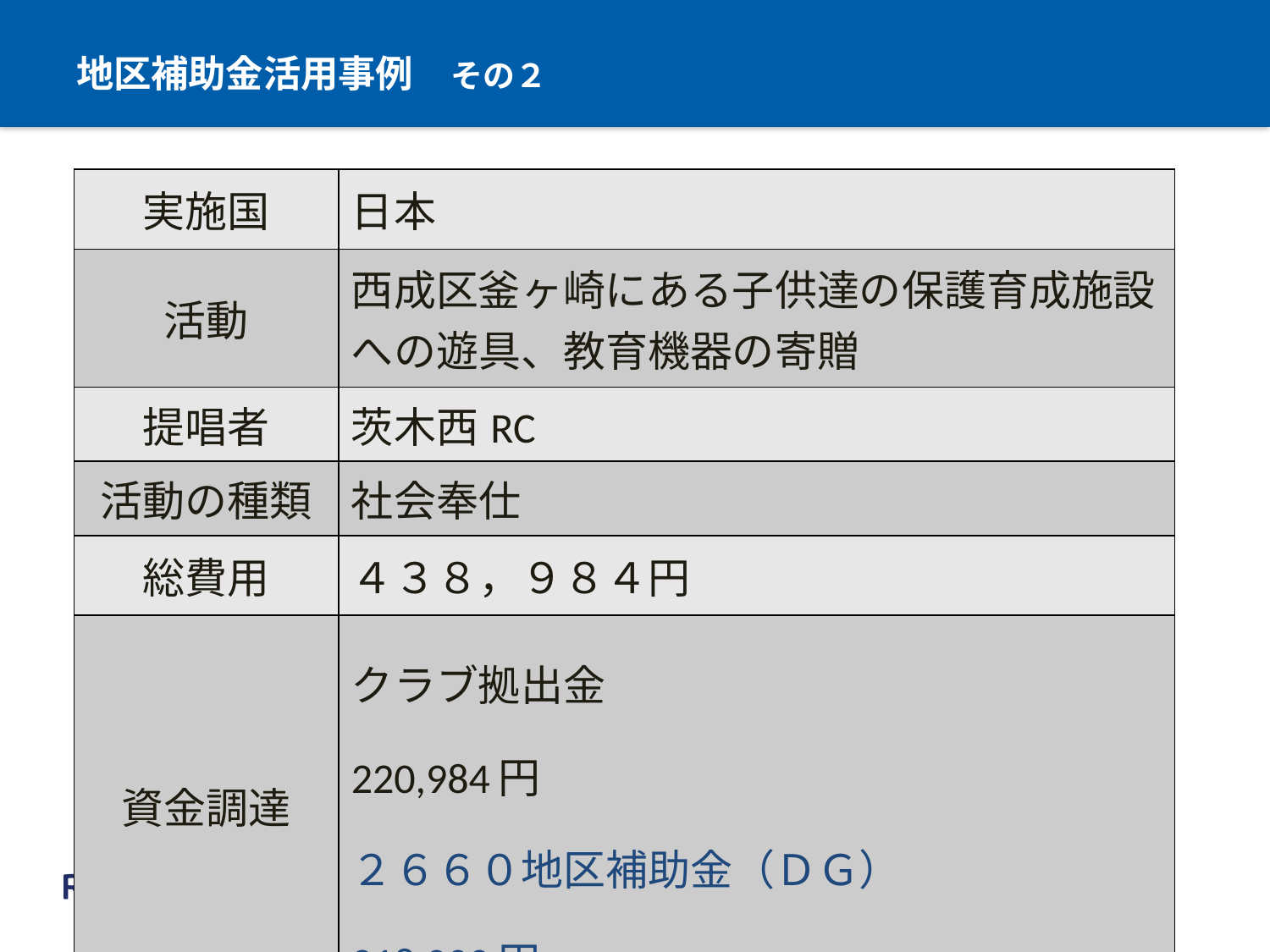

# 地区補助金活用事例　その２
| 実施国 | 日本 |
| --- | --- |
| 活動 | 西成区釜ヶ崎にある子供達の保護育成施設への遊具、教育機器の寄贈 |
| 提唱者 | 茨木西RC |
| 活動の種類 | 社会奉仕 |
| 総費用 | ４３８，９８４円 |
| 資金調達 | クラブ拠出金　　　　　　　　　　　 220,984円 ２６６０地区補助金（ＤＧ）　　　　　218,000円 |